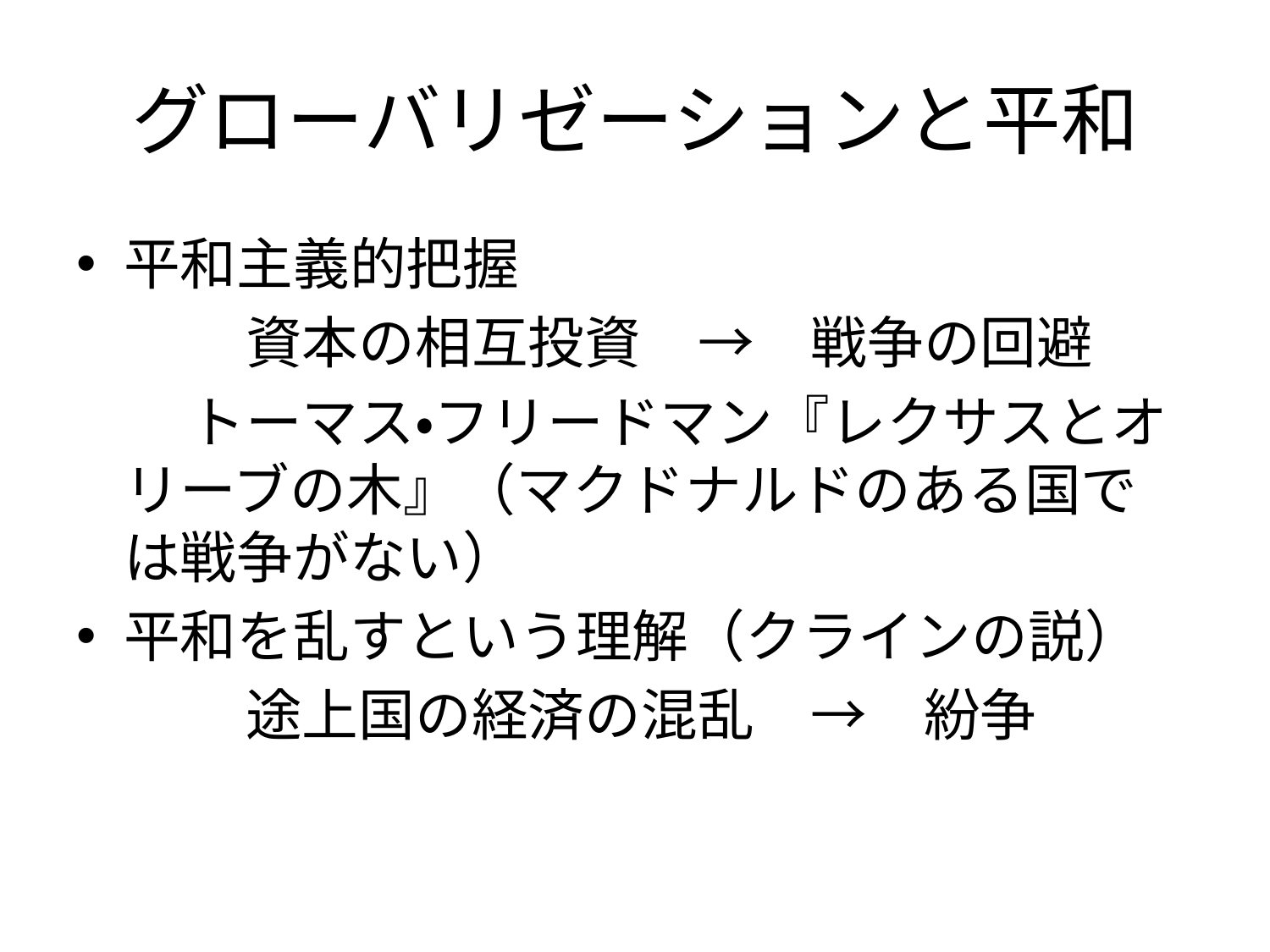

# グローバリゼーションと平和
平和主義的把握
　　　資本の相互投資　→　戦争の回避
　　トーマス・フリードマン『レクサスとオリーブの木』（マクドナルドのある国では戦争がない）
平和を乱すという理解（クラインの説）
　　　途上国の経済の混乱　→　紛争